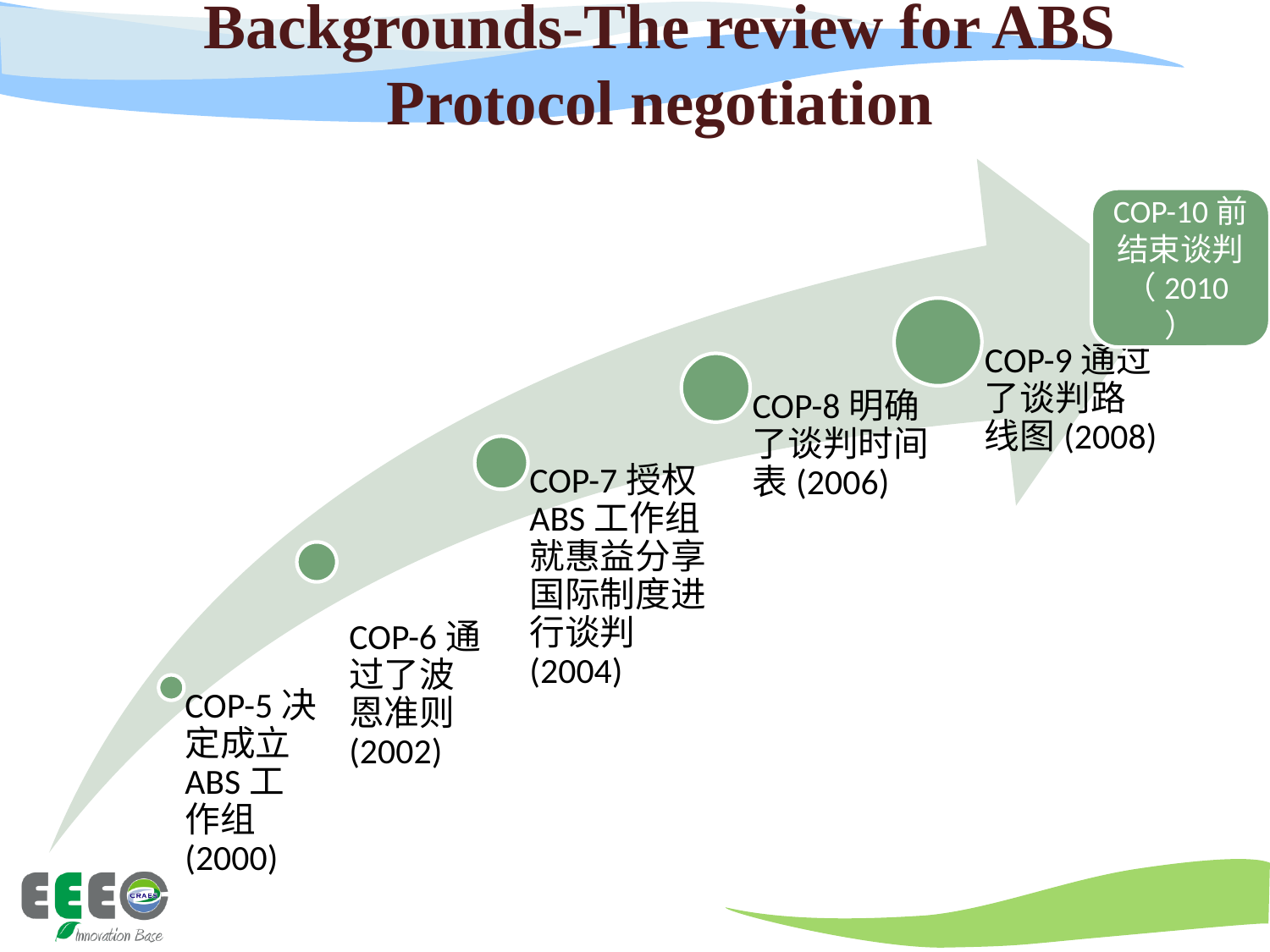

# Backgrounds-The review for ABS Protocol negotiation
COP-5决定成立ABS工作组(2000)
COP-6通过了波恩准则(2002)
COP-7授权ABS工作组就惠益分享国际制度进行谈判(2004)
COP-8明确了谈判时间表(2006)
COP-9通过了谈判路线图(2008)
COP-10前结束谈判（2010）